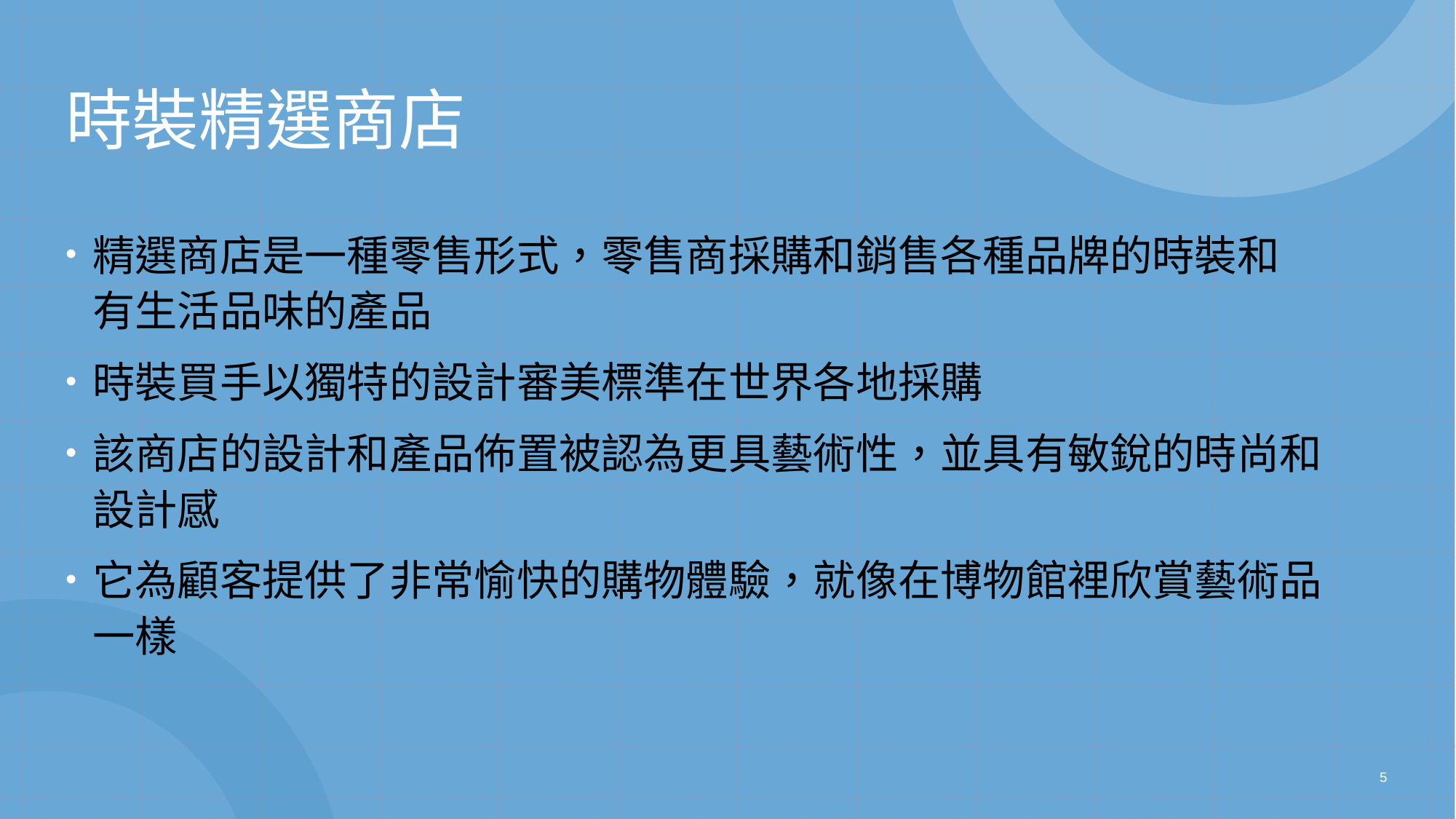

# 時裝精選商店
精選商店是一種零售形式，零售商採購和銷售各種品牌的時裝和 有生活品味的產品
時裝買手以獨特的設計審美標準在世界各地採購
該商店的設計和產品佈置被認為更具藝術性，並具有敏銳的時尚和設計感
它為顧客提供了非常愉快的購物體驗，就像在博物館裡欣賞藝術品一樣
5